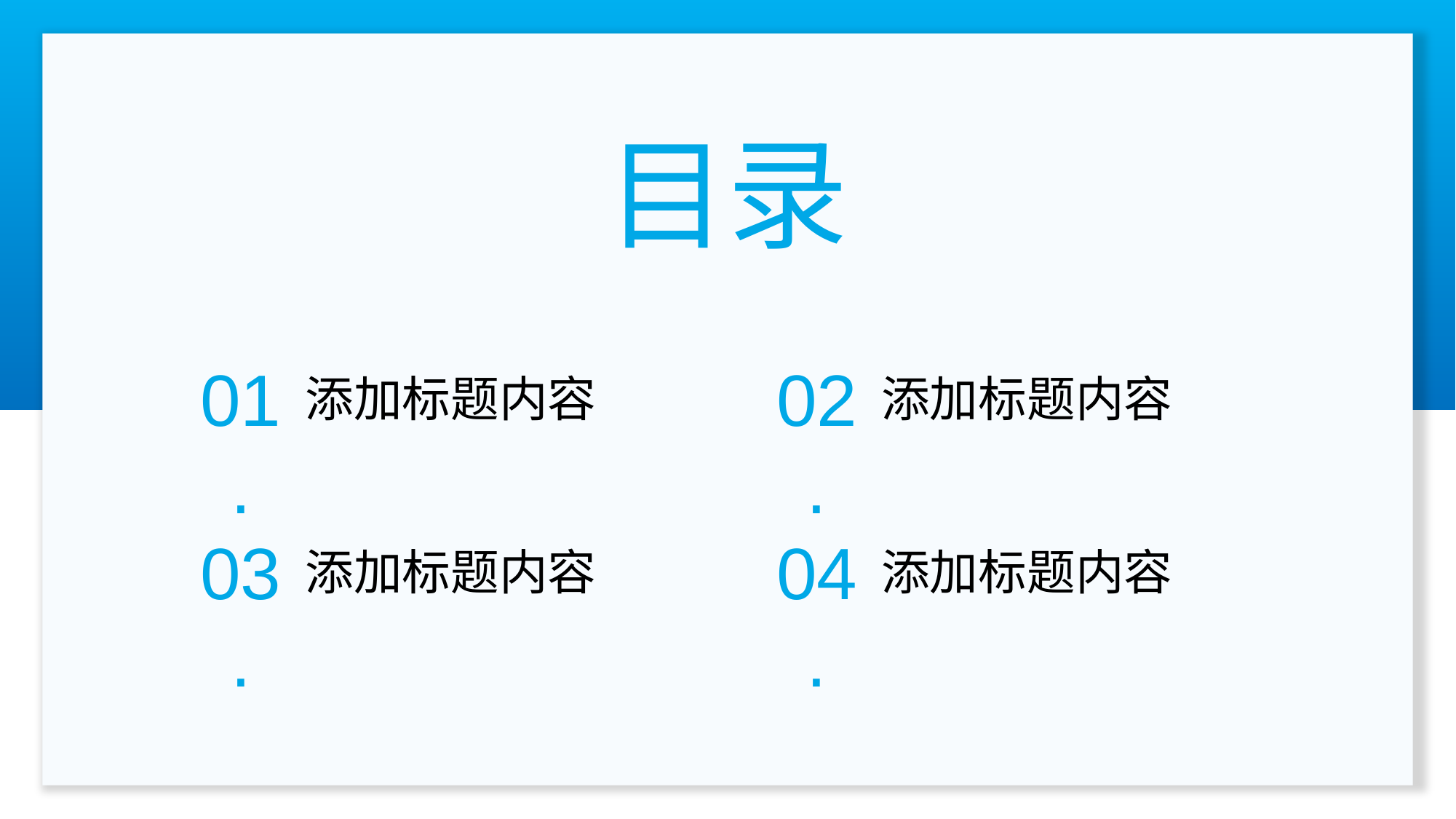

目录
01.
添加标题内容
02.
添加标题内容
03.
添加标题内容
04.
添加标题内容